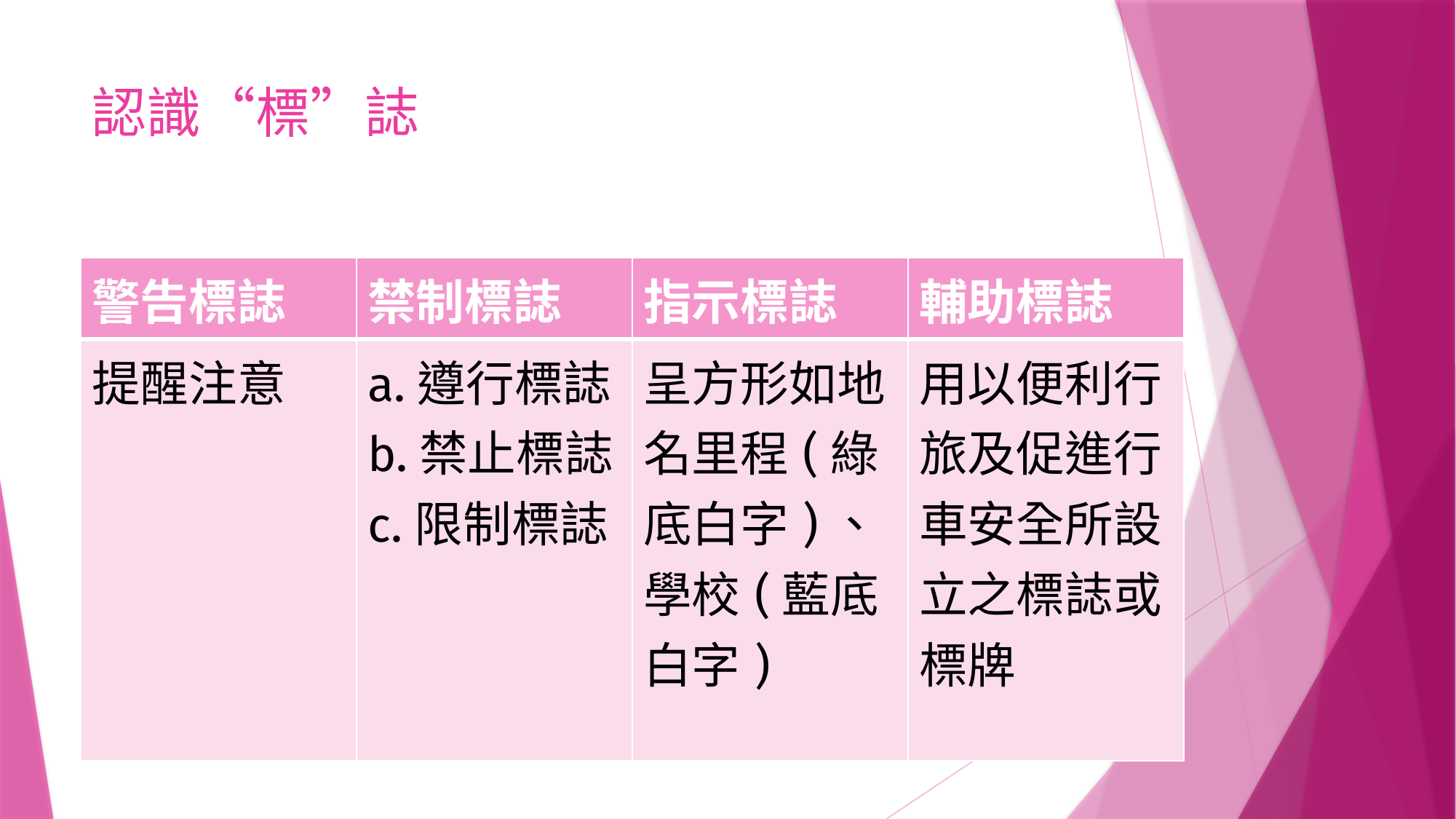

# 認識“標”誌
| 警告標誌 | 禁制標誌 | 指示標誌 | 輔助標誌 |
| --- | --- | --- | --- |
| 提醒注意 | a.遵行標誌 b.禁止標誌 c.限制標誌 | 呈方形如地名里程(綠底白字)、學校(藍底白字) | 用以便利行旅及促進行車安全所設立之標誌或標牌 |